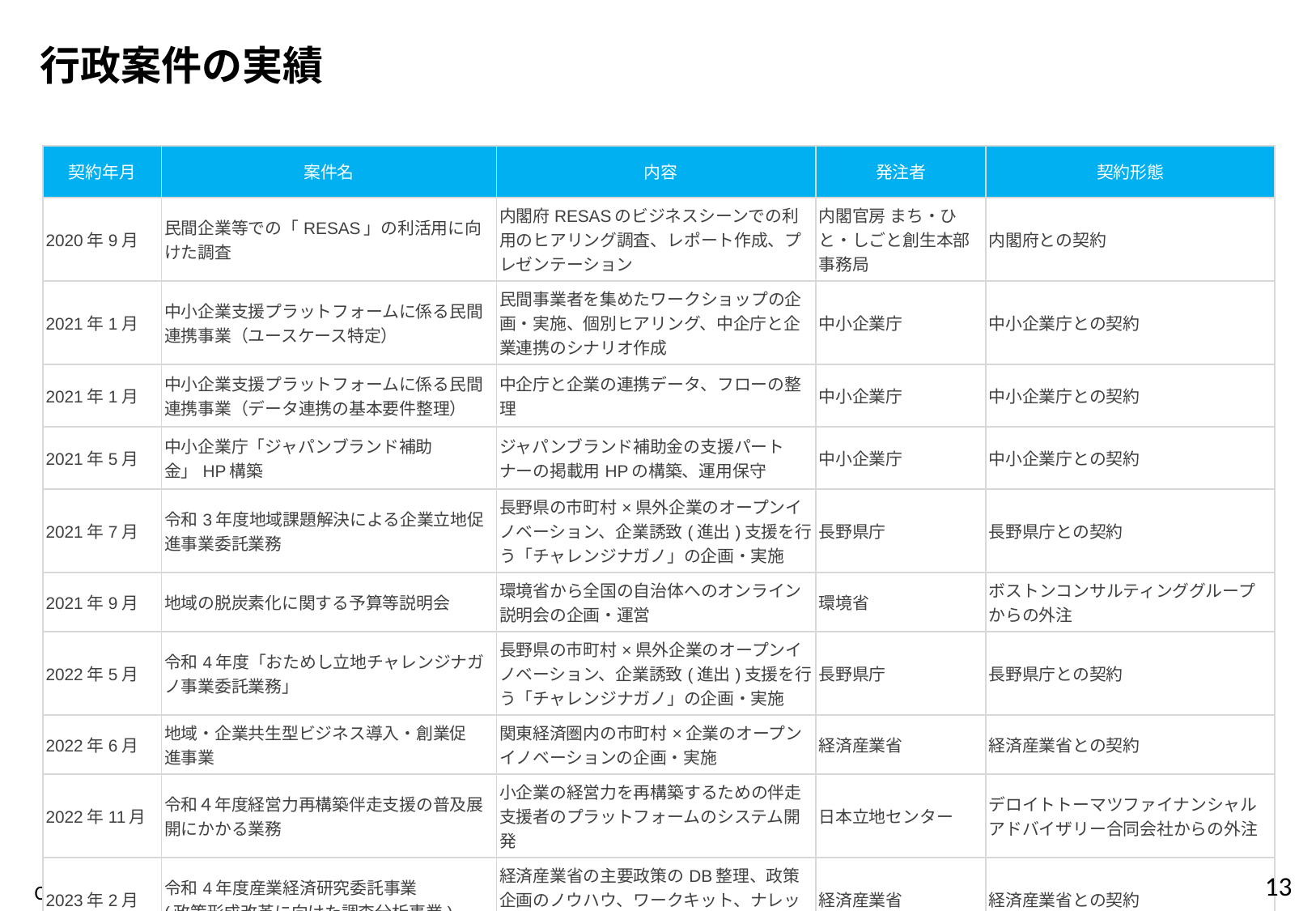

行政案件の実績
| 契約年月 | 案件名 | 内容 | 発注者 | 契約形態 |
| --- | --- | --- | --- | --- |
| 2020年9月 | 民間企業等での「RESAS」の利活用に向けた調査 | 内閣府RESASのビジネスシーンでの利用のヒアリング調査、レポート作成、プレゼンテーション | 内閣官房 まち・ひと・しごと創生本部事務局 | 内閣府との契約 |
| 2021年1月 | 中小企業支援プラットフォームに係る民間連携事業（ユースケース特定） | 民間事業者を集めたワークショップの企画・実施、個別ヒアリング、中企庁と企業連携のシナリオ作成 | 中小企業庁 | 中小企業庁との契約 |
| 2021年1月 | 中小企業支援プラットフォームに係る民間連携事業（データ連携の基本要件整理） | 中企庁と企業の連携データ、フローの整理 | 中小企業庁 | 中小企業庁との契約 |
| 2021年5月 | 中小企業庁「ジャパンブランド補助金」HP構築 | ジャパンブランド補助金の支援パートナーの掲載用HPの構築、運用保守 | 中小企業庁 | 中小企業庁との契約 |
| 2021年7月 | 令和3年度地域課題解決による企業立地促進事業委託業務 | 長野県の市町村×県外企業のオープンイノベーション、企業誘致(進出)支援を行う「チャレンジナガノ」の企画・実施 | 長野県庁 | 長野県庁との契約 |
| 2021年9月 | 地域の脱炭素化に関する予算等説明会 | 環境省から全国の自治体へのオンライン説明会の企画・運営 | 環境省 | ボストンコンサルティンググループからの外注 |
| 2022年5月 | 令和4年度「おためし立地チャレンジナガノ事業委託業務」 | 長野県の市町村×県外企業のオープンイノベーション、企業誘致(進出)支援を行う「チャレンジナガノ」の企画・実施 | 長野県庁 | 長野県庁との契約 |
| 2022年6月 | 地域・企業共生型ビジネス導入・創業促 進事業 | 関東経済圏内の市町村×企業のオープンイノベーションの企画・実施 | 経済産業省 | 経済産業省との契約 |
| 2022年11月 | 令和４年度経営力再構築伴走支援の普及展開にかかる業務 | 小企業の経営力を再構築するための伴走支援者のプラットフォームのシステム開発 | 日本立地センター | デロイトトーマツファイナンシャルアドバイザリー合同会社からの外注 |
| 2023年2月 | 令和4年度産業経済研究委託事業 (政策形成改革に向けた調査分析事業) | 経済産業省の主要政策のDB整理、政策企画のノウハウ、ワークキット、ナレッジマネジメントの調査、整理 | 経済産業省 | 経済産業省との契約 |

13
Copyright © 2023 Publink inc.